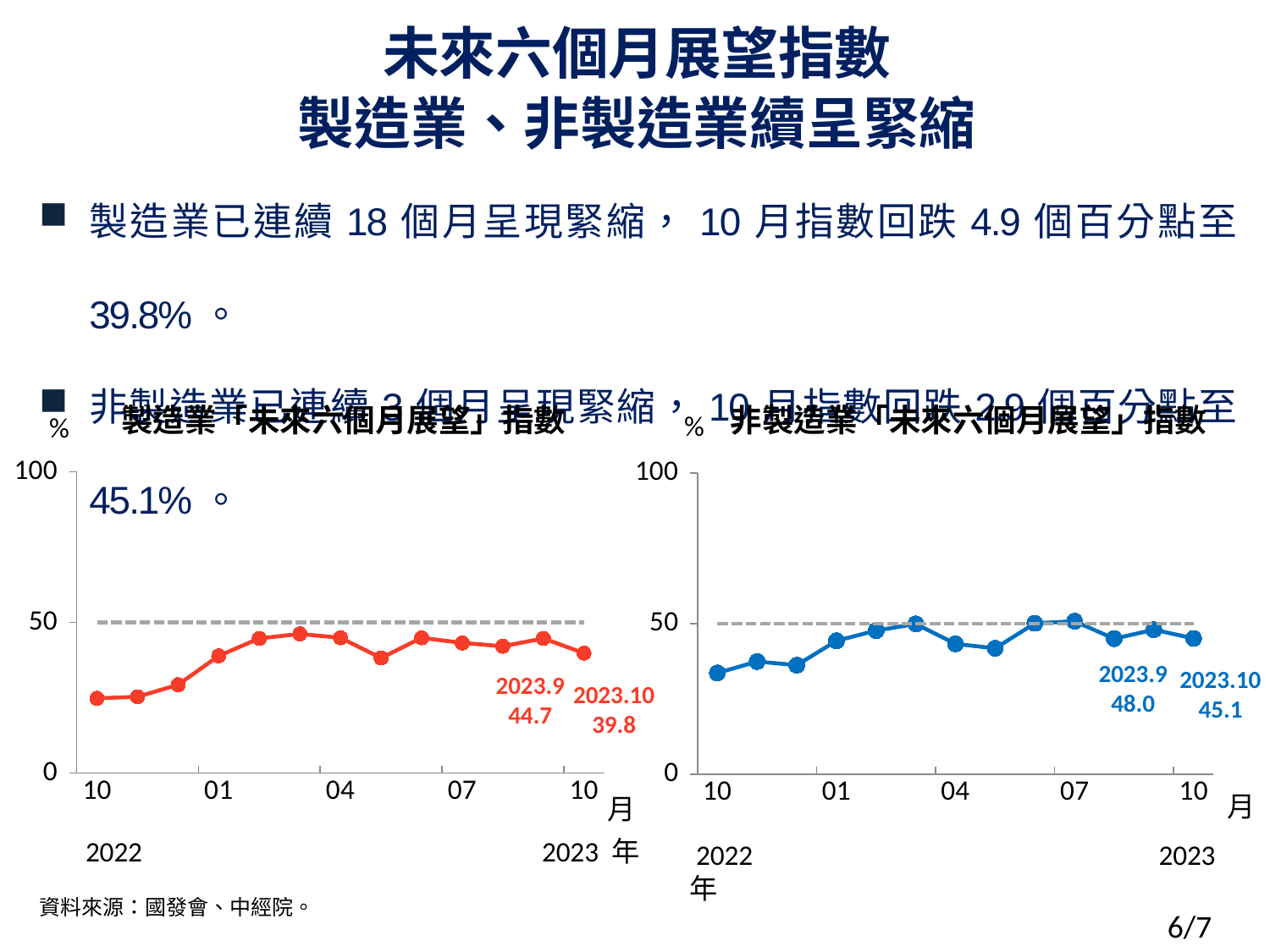

# 未來六個月展望指數 製造業、非製造業續呈緊縮
製造業已連續18個月呈現緊縮，10月指數回跌4.9個百分點至39.8%。
非製造業已連續3個月呈現緊縮，10月指數回跌2.9個百分點至45.1%。
製造業「未來六個月展望」指數
非製造業「未來六個月展望」指數
     %
     %

### Chart

| Category | 未來六個月景氣狀況預期指數 | 欄1 |
|---|---|---|
| 44835 | 24.8 | 50.0 |
| 44866 | 25.3 | 50.0 |
| 44896 | 29.3 | 50.0 |
| 44927 | 38.9 | 50.0 |
| 44958 | 44.7 | 50.0 |
| 44986 | 46.2 | 50.0 |
| 45017 | 44.9 | 50.0 |
| 45047 | 38.2 | 50.0 |
| 45078 | 44.9 | 50.0 |
| 45108 | 43.2 | 50.0 |
| 45139 | 42.1 | 50.0 |
| 45170 | 44.7 | 50.0 |
| 45200 | 39.8 | 50.0 |

### Chart

| Category | 未來六個月景氣狀況預期指數 | 欄1 |
|---|---|---|
| 44835 | 33.6 | 50.0 |
| 44866 | 37.4 | 50.0 |
| 44896 | 36.2 | 50.0 |
| 44927 | 44.3 | 50.0 |
| 44958 | 47.7 | 50.0 |
| 44986 | 49.9 | 50.0 |
| 45017 | 43.3 | 50.0 |
| 45047 | 41.8 | 50.0 |
| 45078 | 50.1 | 50.0 |
| 45108 | 50.8 | 50.0 |
| 45139 | 45.0 | 50.0 |
| 45170 | 48.0 | 50.0 |
| 45200 | 45.1 | 50.0 |
2023.9
48.0
2023.10
45.1
2023.9
44.7
2023.10
39.8
月
月
      2022                                                               2023 年
 2022                                                                2023  年
資料來源：國發會、中經院。